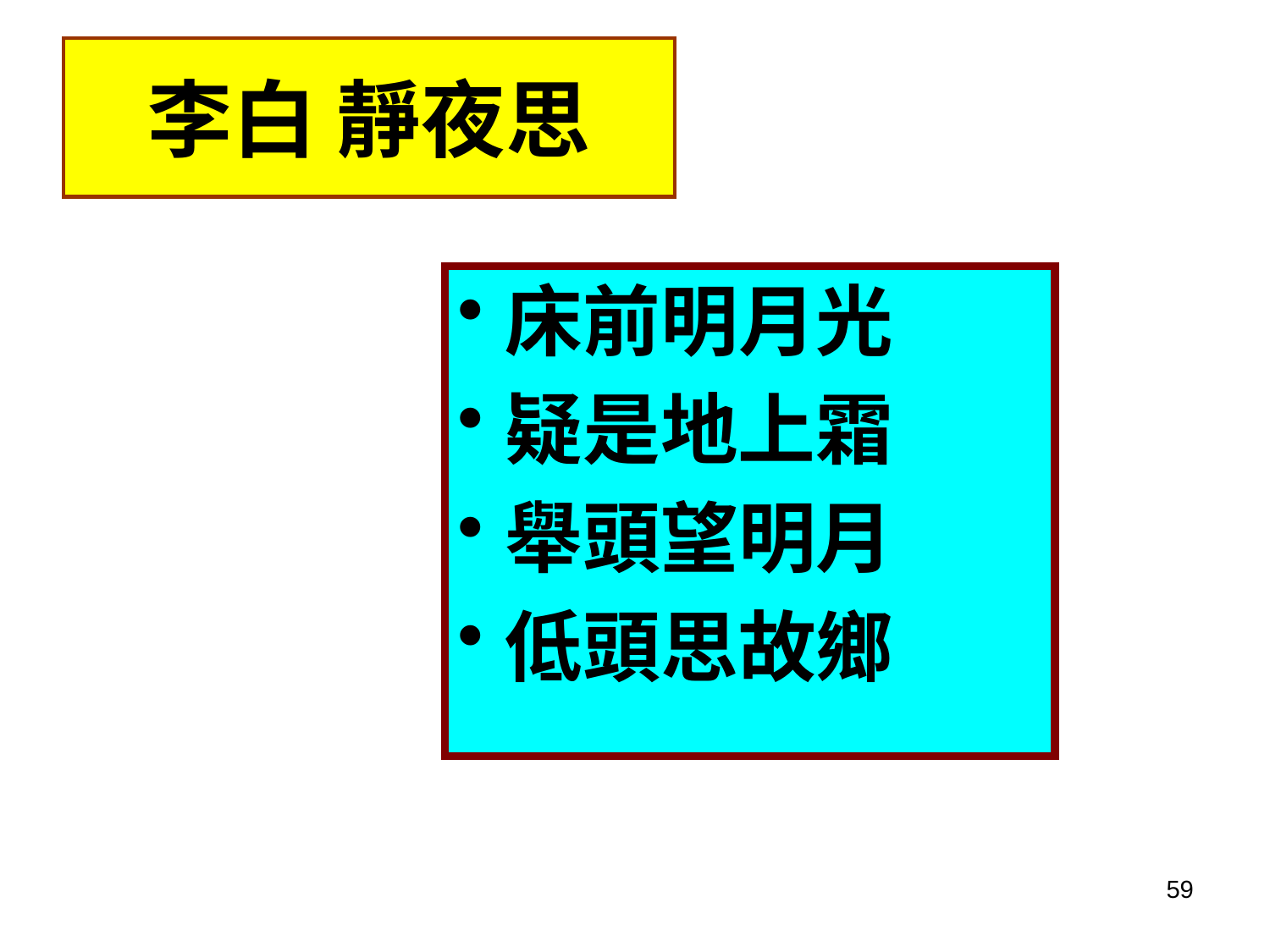

# 李白 靜夜思
床前明月光
疑是地上霜
舉頭望明月
低頭思故鄉
59